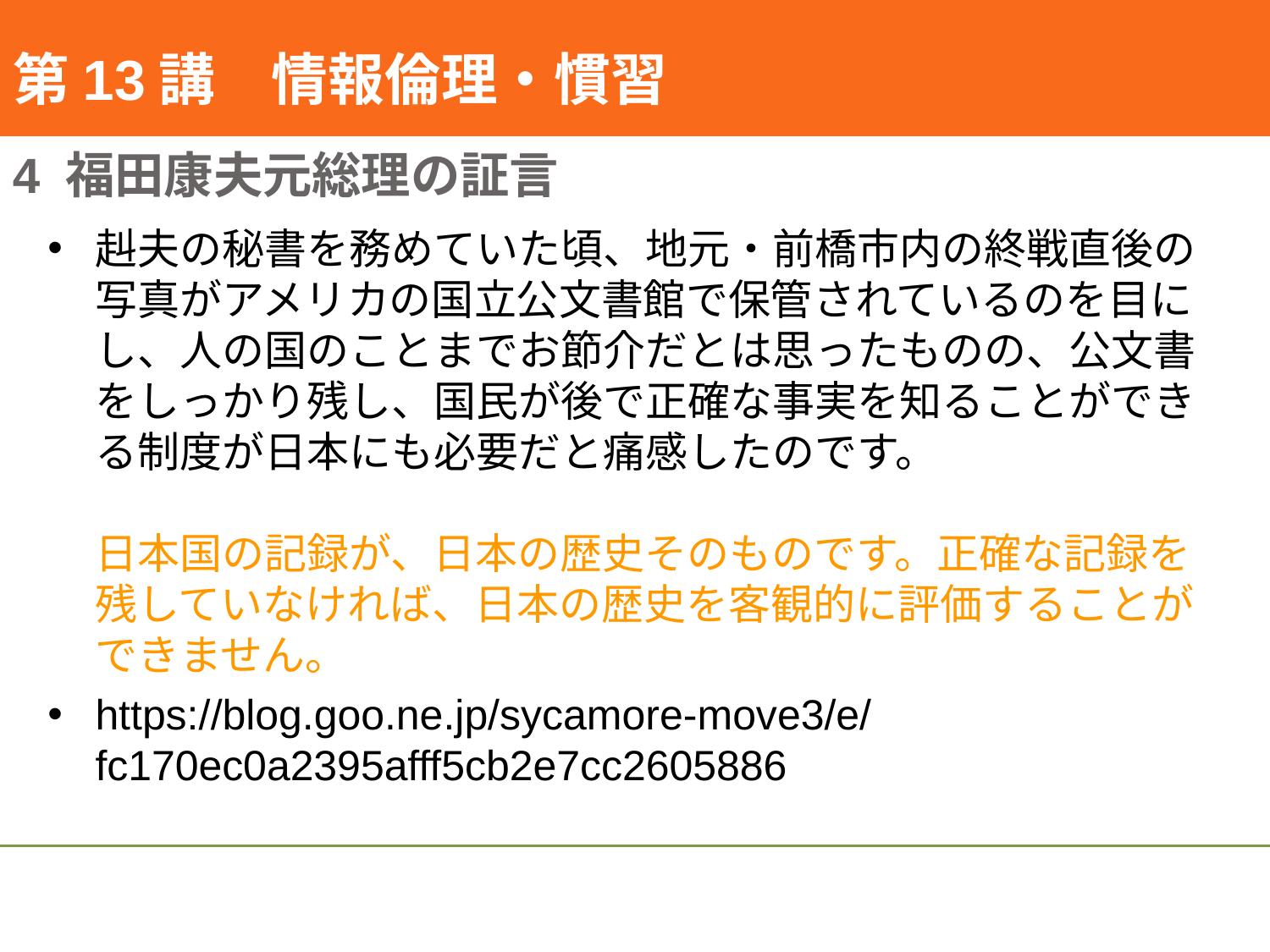

#
第13講　情報倫理・慣習
4 福田康夫元総理の証言
赳夫の秘書を務めていた頃、地元・前橋市内の終戦直後の写真がアメリカの国立公文書館で保管されているのを目にし、人の国のことまでお節介だとは思ったものの、公文書をしっかり残し、国民が後で正確な事実を知ることができる制度が日本にも必要だと痛感したのです。
日本国の記録が、日本の歴史そのものです。正確な記録を残していなければ、日本の歴史を客観的に評価することができません。
https://blog.goo.ne.jp/sycamore-move3/e/fc170ec0a2395afff5cb2e7cc2605886